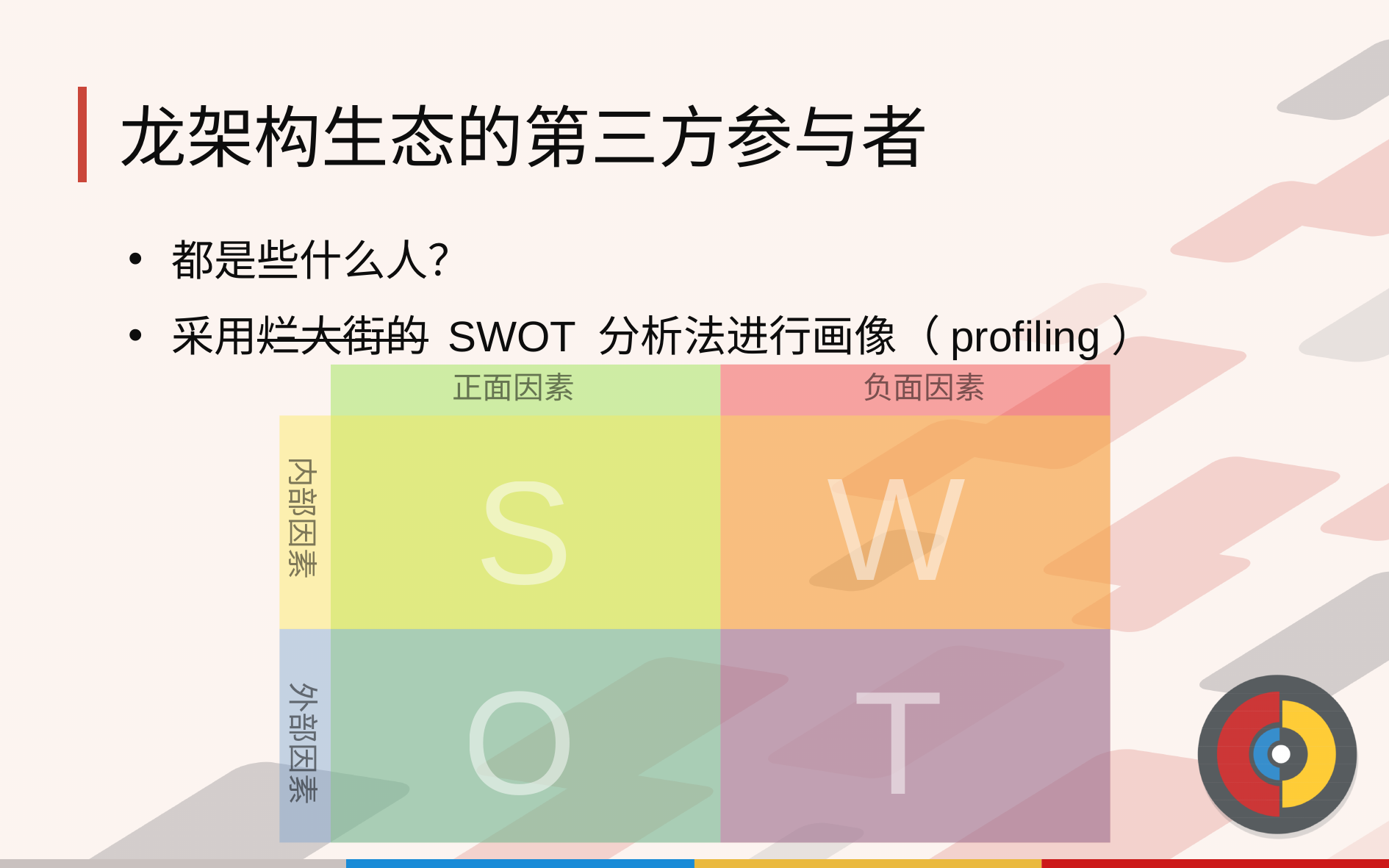

# 龙架构生态的第三方参与者
都是些什么人？
采用烂大街的 SWOT 分析法进行画像（profiling）
正面因素
负面因素

W
S
内部因素

O
T
外部因素